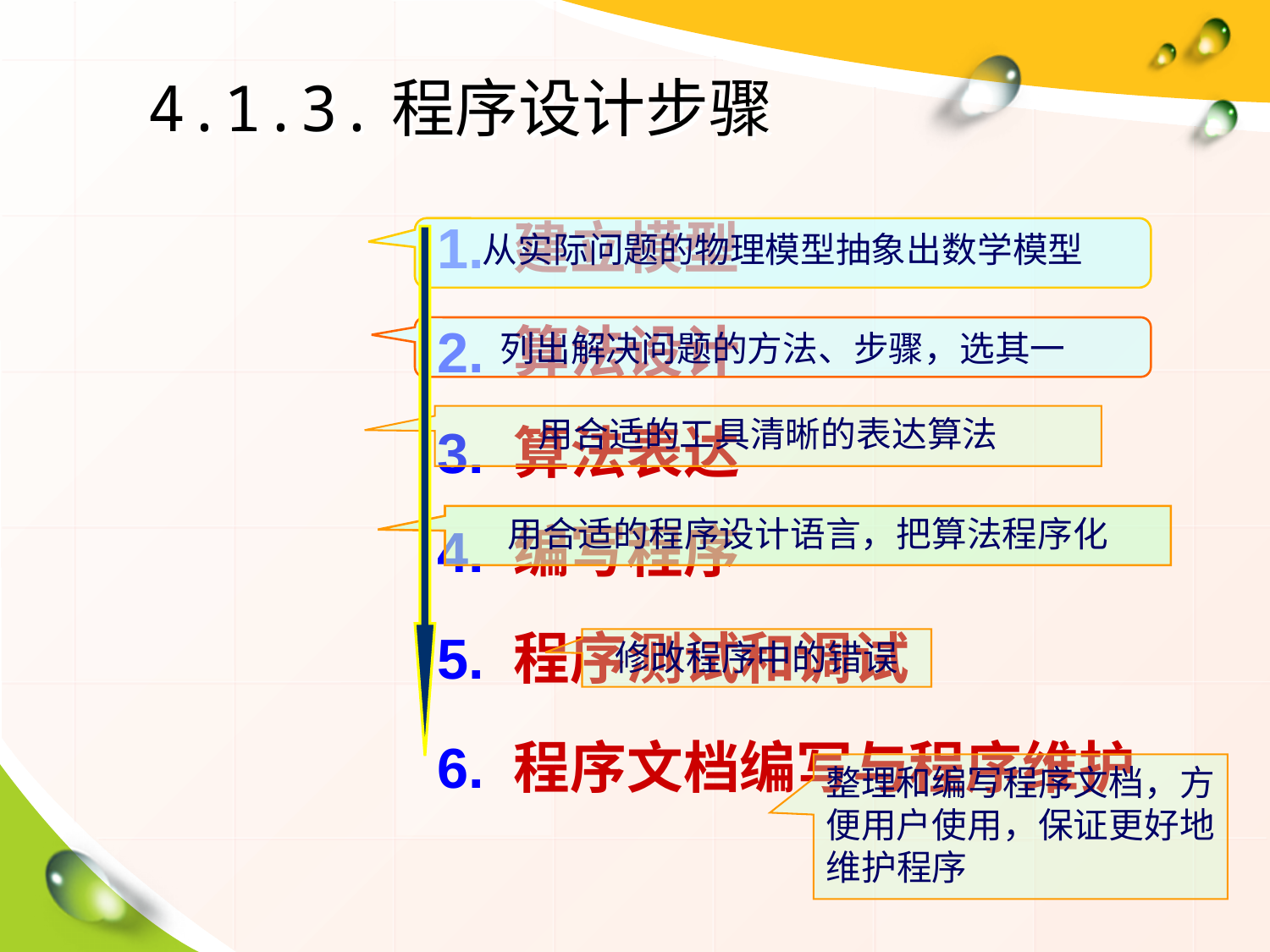

# 4.1.3.程序设计步骤
1. 建立模型

2. 算法设计

3. 算法表达

4. 编写程序

5. 程序测试和调试

6. 程序文档编写与程序维护
从实际问题的物理模型抽象出数学模型

列出解决问题的方法、步骤，选其一
用合适的工具清晰的表达算法
用合适的程序设计语言，把算法程序化
修改程序中的错误
整理和编写程序文档，方便用户使用，保证更好地维护程序